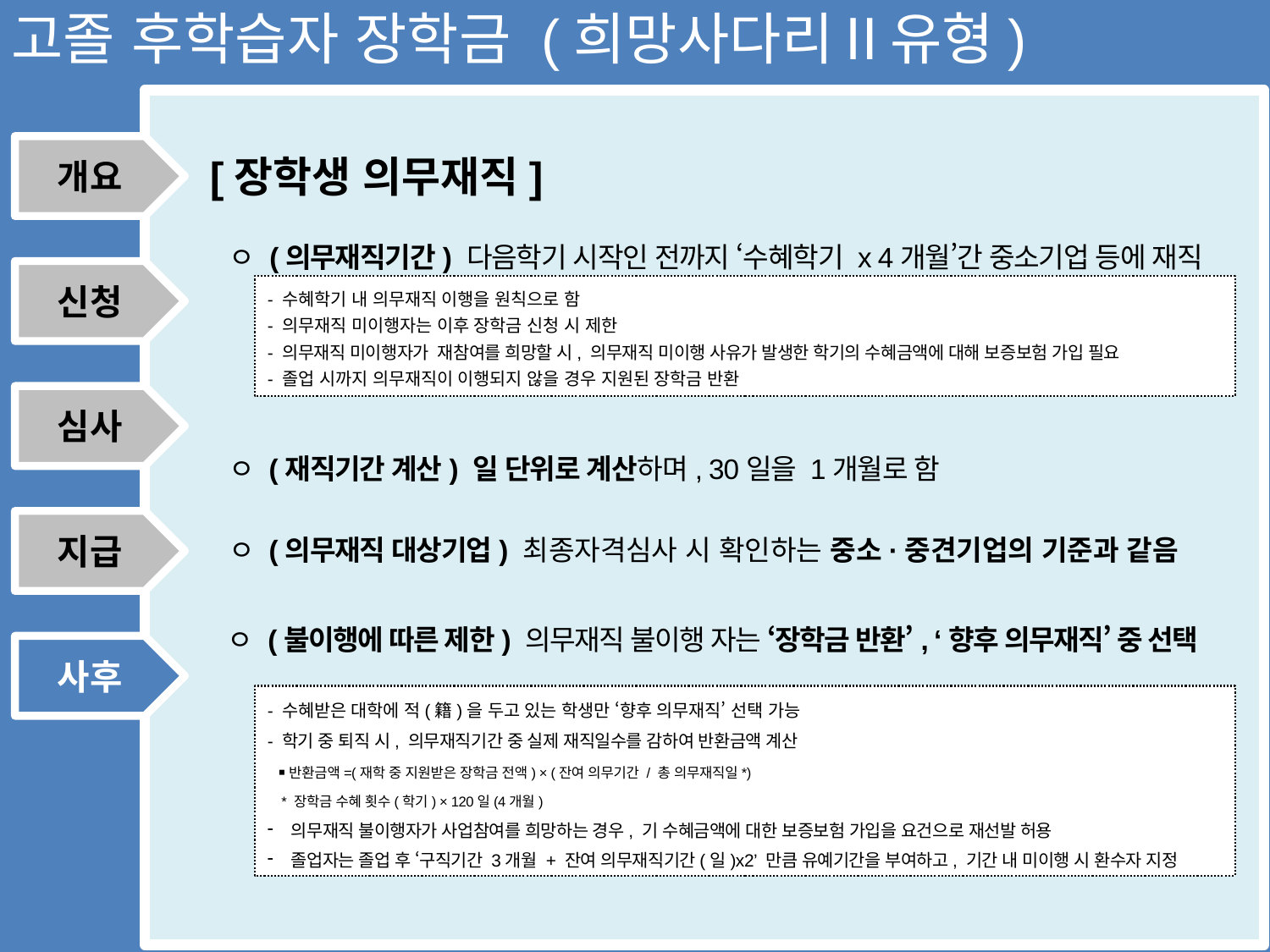

고졸 후학습자 장학금 (희망사다리Ⅱ유형)

개요
[장학생 의무재직]

ㅇ (의무재직기간) 다음학기 시작인 전까지 ‘수혜학기 x 4개월’간 중소기업 등에 재직
신청
- 수혜학기 내 의무재직 이행을 원칙으로 함
- 의무재직 미이행자는 이후 장학금 신청 시 제한
- 의무재직 미이행자가  재참여를 희망할 시, 의무재직 미이행 사유가 발생한 학기의 수혜금액에 대해 보증보험 가입 필요
- 졸업 시까지 의무재직이 이행되지 않을 경우 지원된 장학금 반환
심사
ㅇ (재직기간 계산) 일 단위로 계산하며, 30일을 1개월로 함
지급
ㅇ (의무재직 대상기업) 최종자격심사 시 확인하는 중소·중견기업의 기준과 같음
ㅇ (불이행에 따른 제한) 의무재직 불이행 자는 ‘장학금 반환’, ‘향후 의무재직’ 중 선택
사후
- 수혜받은 대학에 적(籍)을 두고 있는 학생만 ‘향후 의무재직’ 선택 가능
- 학기 중 퇴직 시, 의무재직기간 중 실제 재직일수를 감하여 반환금액 계산
  ￭ 반환금액=(재학 중 지원받은 장학금 전액) × (잔여 의무기간 / 총 의무재직일*)
   * 장학금 수혜 횟수(학기) × 120일(4개월)
의무재직 불이행자가 사업참여를 희망하는 경우, 기 수혜금액에 대한 보증보험 가입을 요건으로 재선발 허용
졸업자는 졸업 후 ‘구직기간 3개월 + 잔여 의무재직기간(일)x2’ 만큼 유예기간을 부여하고, 기간 내 미이행 시 환수자 지정